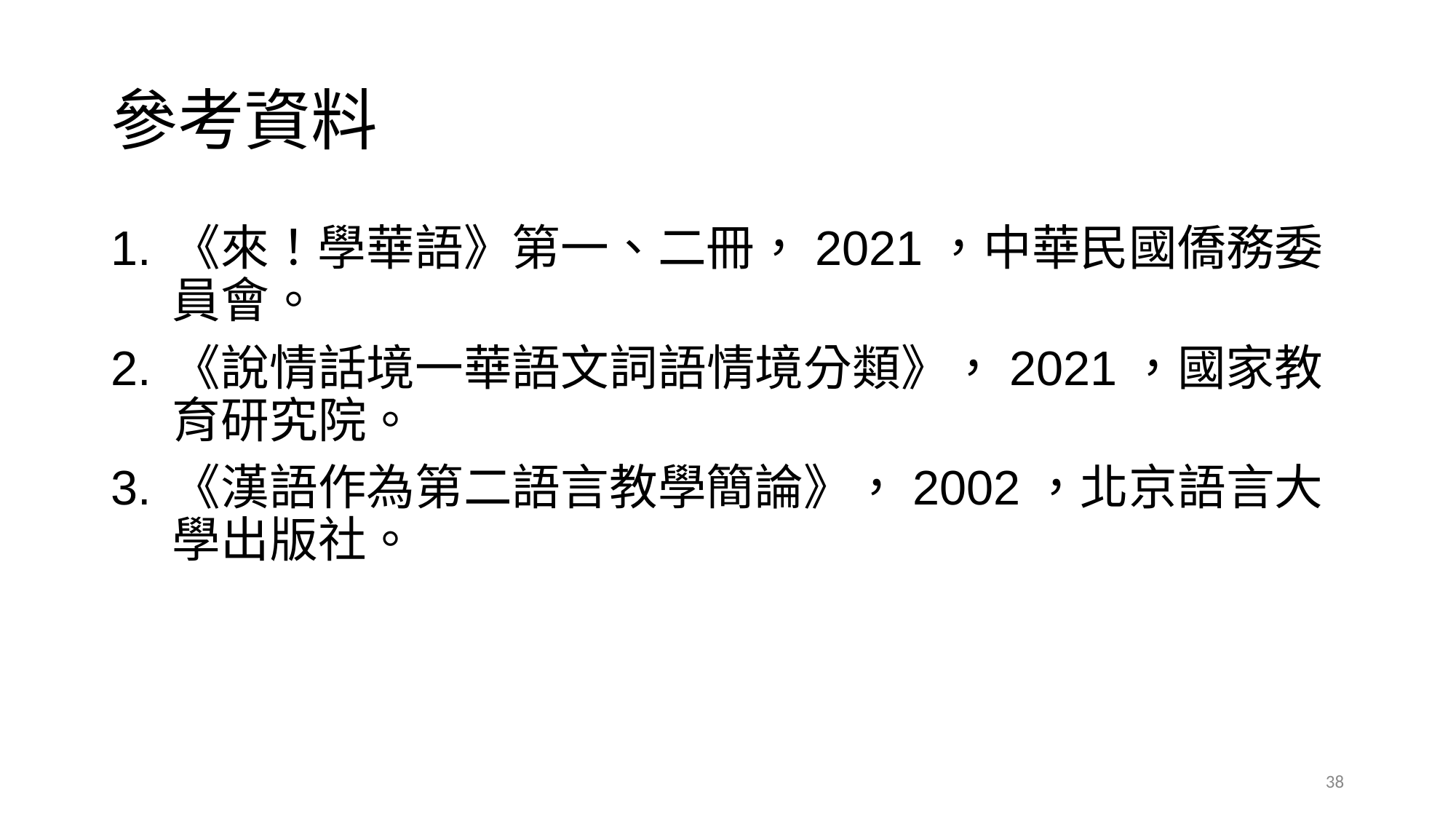

# 參考資料
《來！學華語》第一、二冊，2021，中華民國僑務委員會。
《說情話境一華語文詞語情境分類》，2021，國家教育研究院。
《漢語作為第二語言教學簡論》，2002，北京語言大學出版社。

38